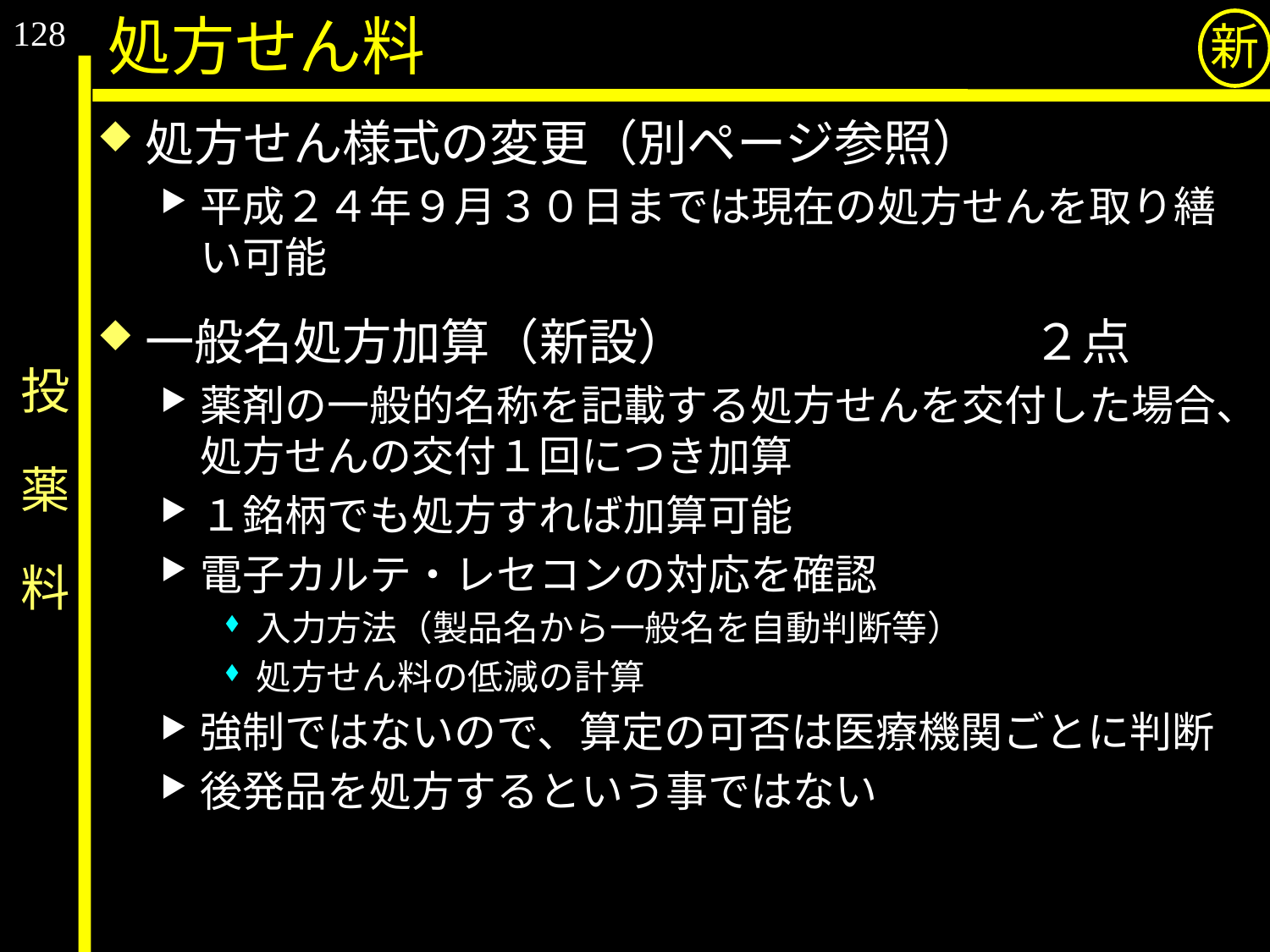

128
処方せん料
新

処方せん様式の変更（別ページ参照）
平成２４年９月３０日までは現在の処方せんを取り繕い可能

一般名処方加算（新設）　　　　　　　２点
薬剤の一般的名称を記載する処方せんを交付した場合、処方せんの交付１回につき加算
１銘柄でも処方すれば加算可能
電子カルテ・レセコンの対応を確認
入力方法（製品名から一般名を自動判断等）
処方せん料の低減の計算
強制ではないので、算定の可否は医療機関ごとに判断
後発品を処方するという事ではない
# 投　薬　料